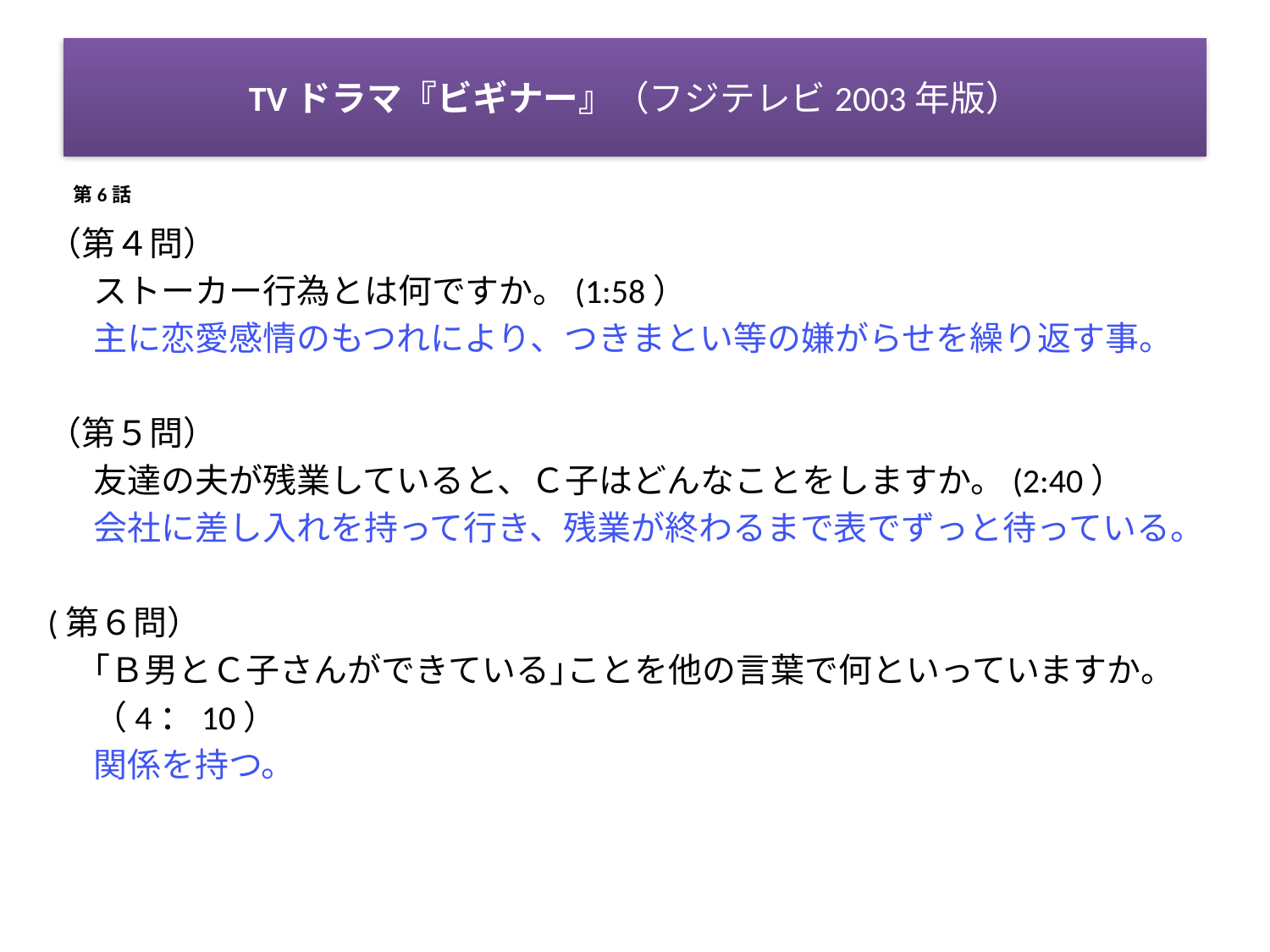

# TVドラマ『ビギナー』（フジテレビ2003年版）
第6話
（第４問）
	ストーカー行為とは何ですか。(1:58）
	主に恋愛感情のもつれにより、つきまとい等の嫌がらせを繰り返す事。

（第５問）
	友達の夫が残業していると、Ｃ子はどんなことをしますか。(2:40）
	会社に差し入れを持って行き、残業が終わるまで表でずっと待っている。

(第６問）
	｢Ｂ男とＣ子さんができている｣ことを他の言葉で何といっていますか。
	（4：10）
	関係を持つ。